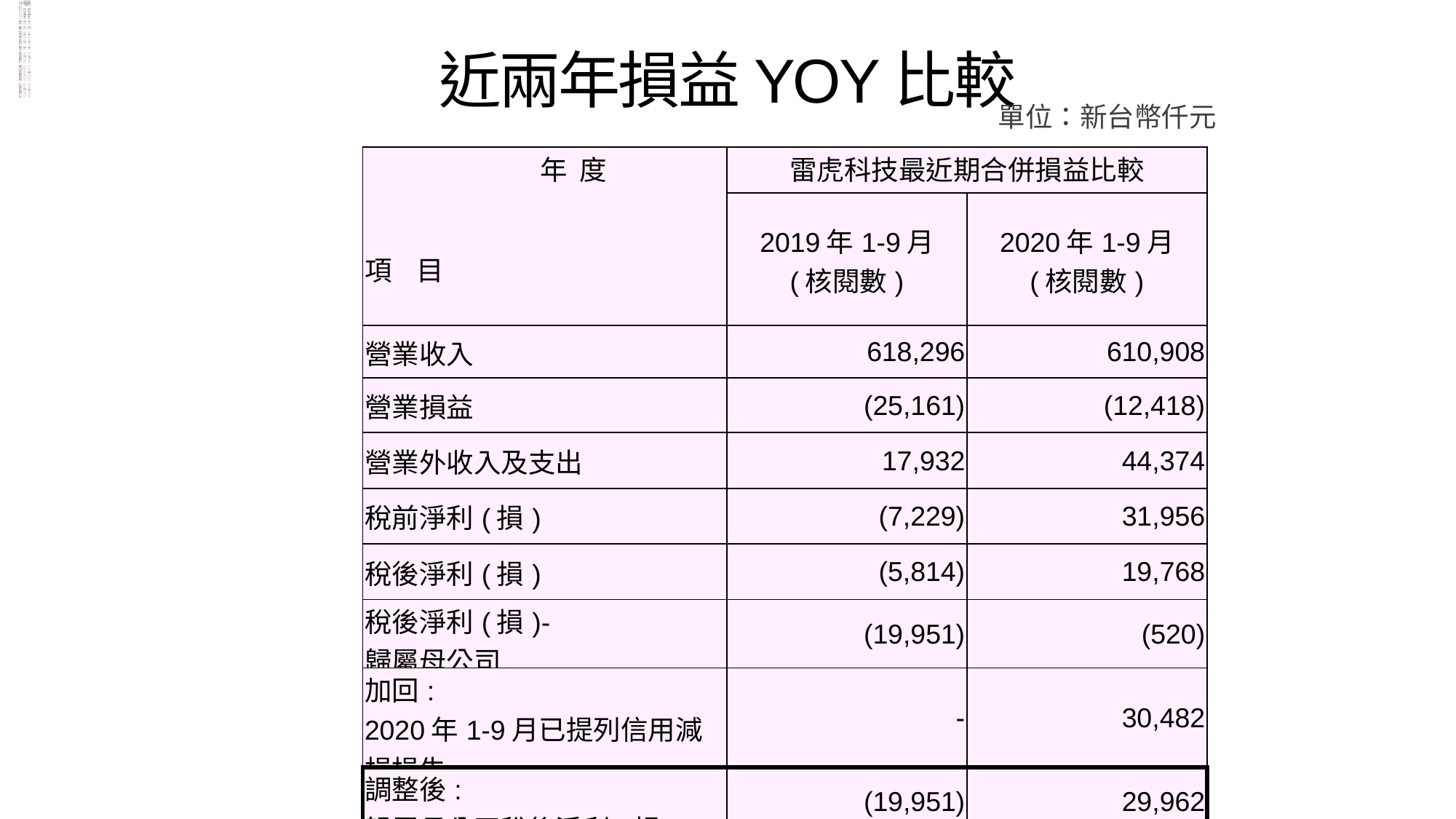

42
| 年 度     項 目 | 雷虎科技最近期合併損益比較 |  |
| --- | --- | --- |
|  | 2019年1-9月 (核閱數) | 2020年1-9月 (核閱數) |
| 營業收入 | 618,296 | 610,908 |
| 營業損益 | (25,161) | (12,418) |
| 營業外收入及支出 | 17,932 | 44,374 |
| 稅前淨利(損) | (7,229) | 31,956 |
| 稅後淨利(損) | (5,814) | 19,768 |
| 稅後淨利(損)- 歸屬母公司 | (19,951) | (520) |
| 加回: 2020年1-9月已提列信用減損損失 | - | 30,482 |
| 調整後: 歸屬母公司稅後淨利(損) | (19,951) | 29,962 |
# 近兩年損益YOY比較
單位：新台幣仟元
| 年 度     項 目 | 雷虎科技最近期合併損益比較 |  |
| --- | --- | --- |
|  | 2019年1-9月 (核閱數) | 2020年1-9月 (核閱數) |
| 營業收入 | 618,296 | 610,908 |
| 營業損益 | (25,161) | (12,418) |
| 營業外收入及支出 | 17,932 | 44,374 |
| 稅前淨利(損) | (7,229) | 31,956 |
| 稅後淨利(損) | (5,814) | 19,768 |
| 稅後淨利(損)- 歸屬母公司 | (19,951) | (520) |
| 加回: 2020年1-9月已提列信用減損損失 | - | 30,482 |
| 調整後: 歸屬母公司稅後淨利(損) | (19,951) | 29,962 |